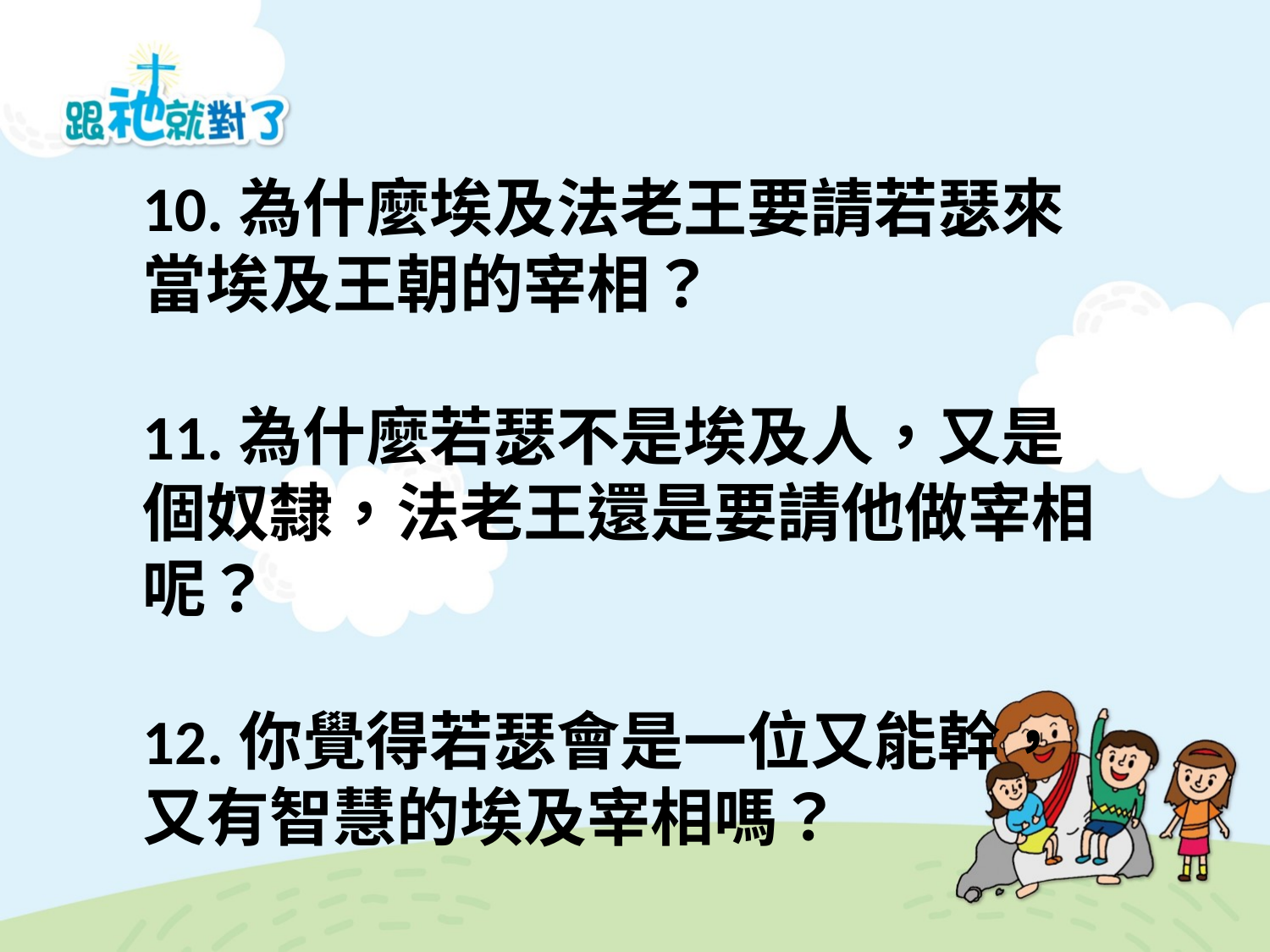

10.為什麼埃及法老王要請若瑟來當埃及王朝的宰相？

11.為什麼若瑟不是埃及人，又是個奴隸，法老王還是要請他做宰相呢？

12.你覺得若瑟會是一位又能幹，又有智慧的埃及宰相嗎？